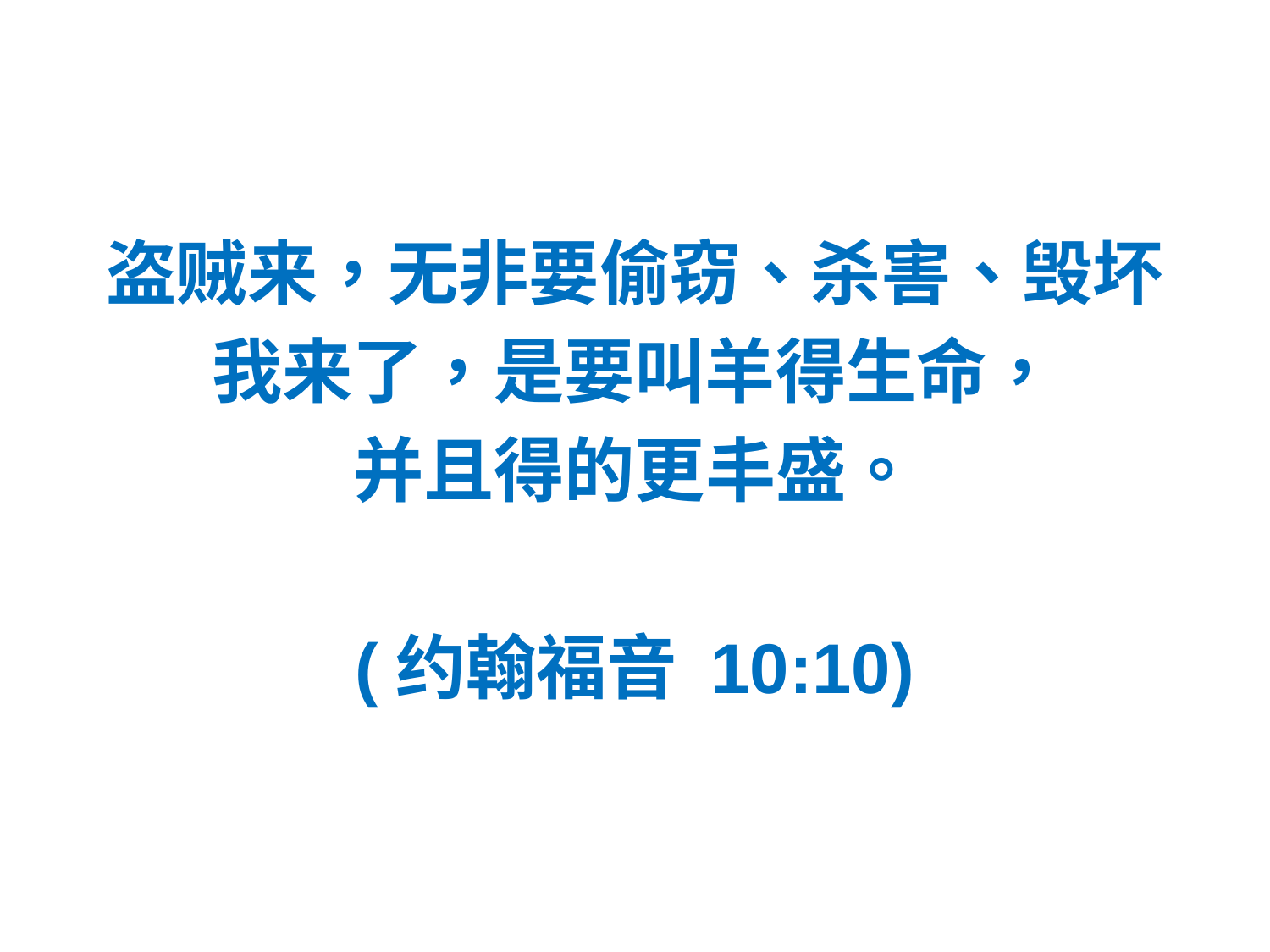

#
盗贼来，无非要偷窃、杀害、毁坏
我来了，是要叫羊得生命，
并且得的更丰盛。

(约翰福音 10:10)